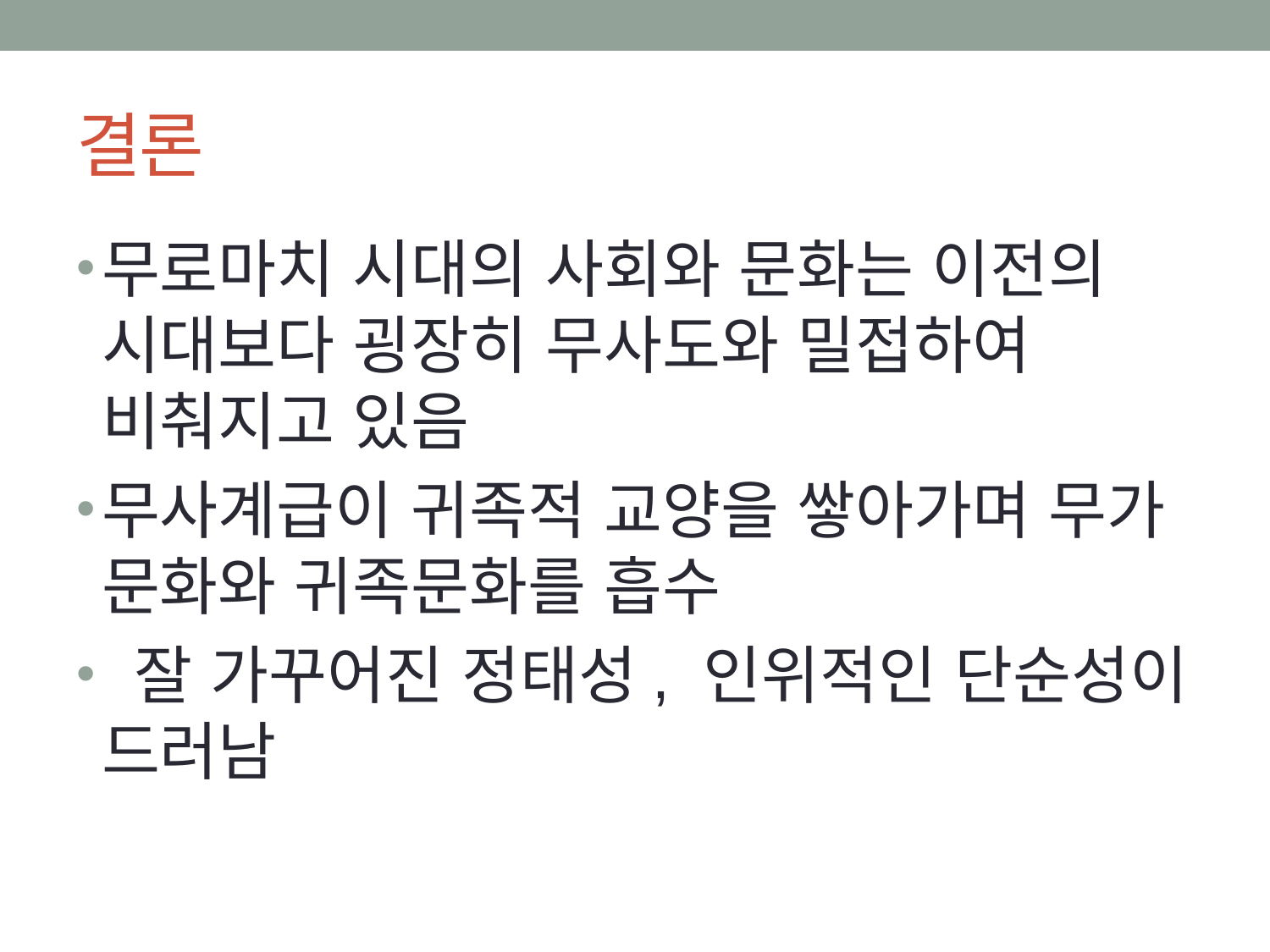

# 결론
무로마치 시대의 사회와 문화는 이전의 시대보다 굉장히 무사도와 밀접하여 비춰지고 있음
무사계급이 귀족적 교양을 쌓아가며 무가 문화와 귀족문화를 흡수
 잘 가꾸어진 정태성, 인위적인 단순성이 드러남